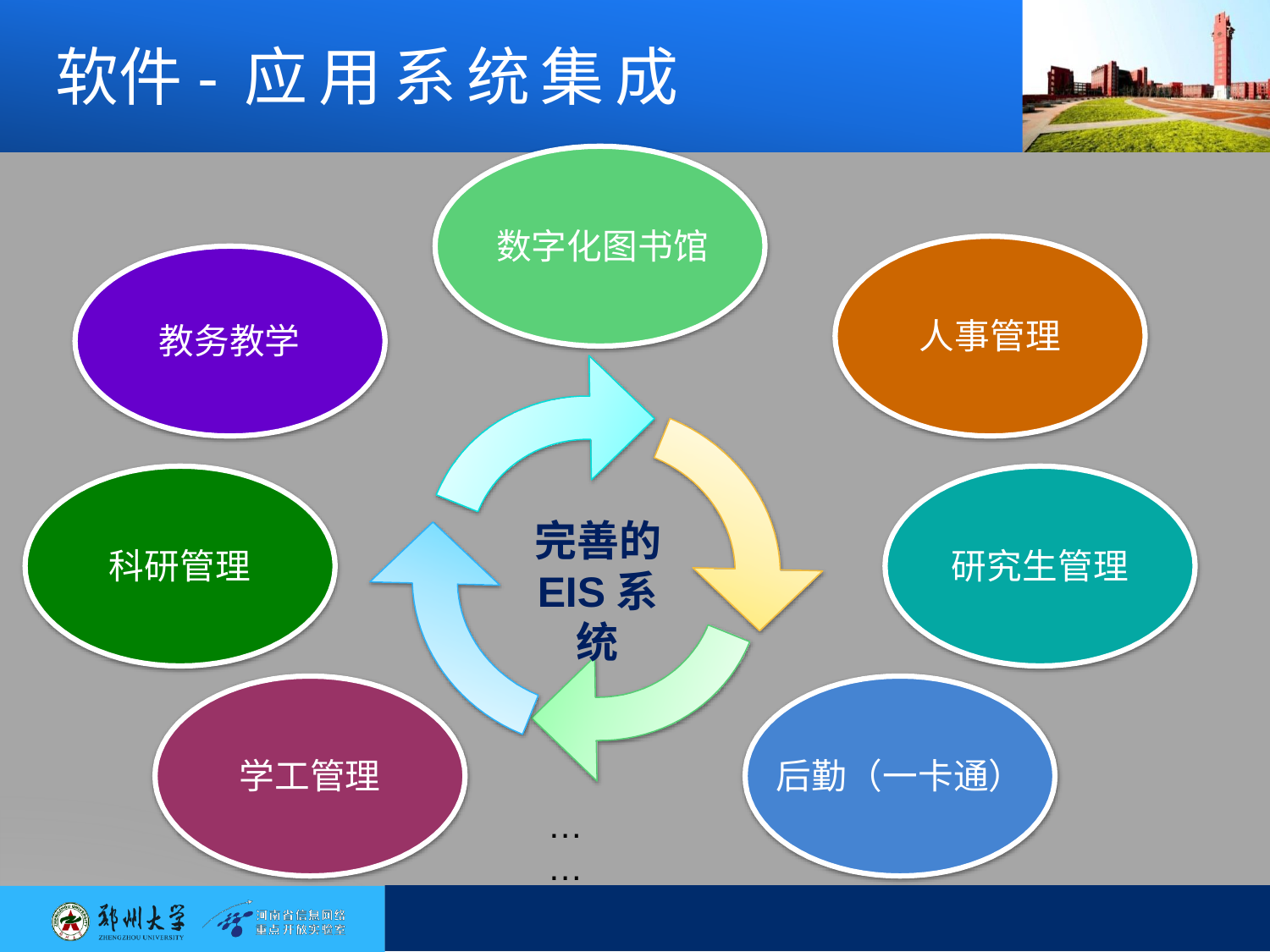

# 软件-应用系统集成

数字化图书馆

人事管理
教务教学

完善的
EIS系统

科研管理
研究生管理

学工管理
后勤（一卡通）
……